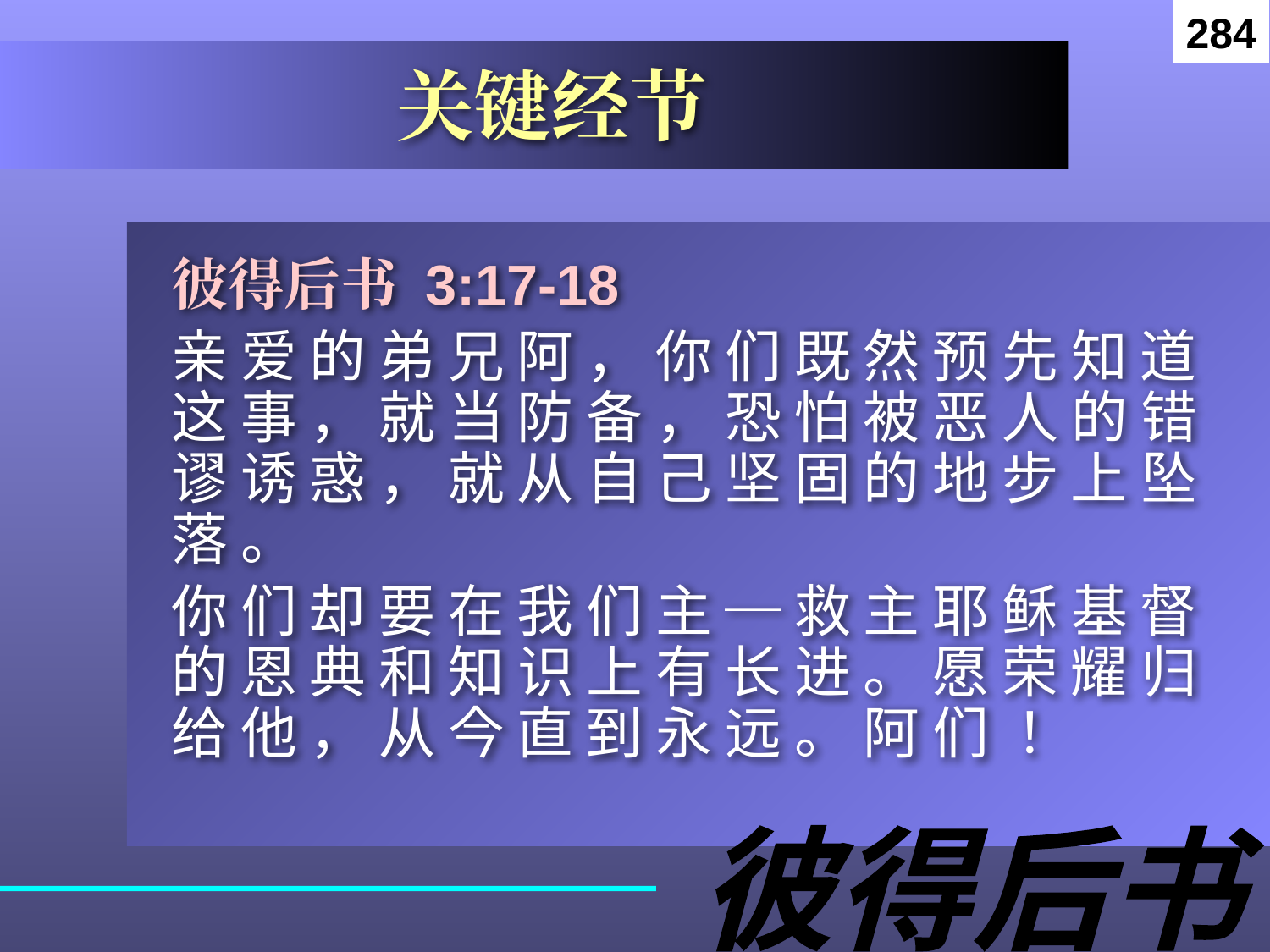

284
# 关键经节

彼得后书 3:17-18
亲 爱 的 弟 兄 阿 ， 你 们 既 然 预 先 知 道 这 事 ， 就 当 防 备 ， 恐 怕 被 恶 人 的 错 谬 诱 惑 ， 就 从 自 己 坚 固 的 地 步 上 坠 落 。
你 们 却 要 在 我 们 主 ─ 救 主 耶 稣 基 督 的 恩 典 和 知 识 上 有 长 进 。 愿 荣 耀 归 给 他 ， 从 今 直 到 永 远 。 阿 们 ！
彼得后书